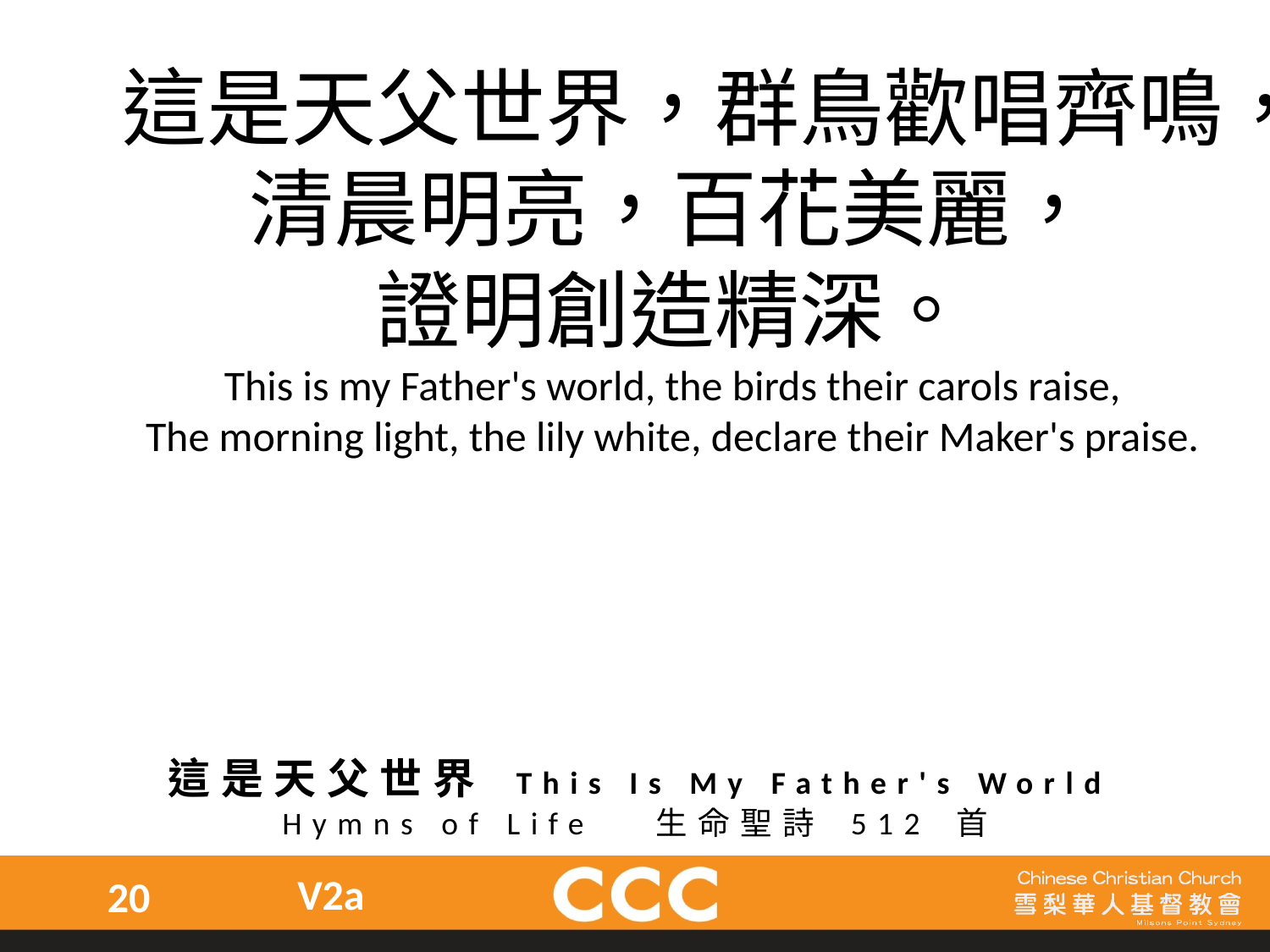

這是天父世界，群鳥歡唱齊鳴，
清晨明亮，百花美麗，
證明創造精深。
This is my Father's world, the birds their carols raise,
The morning light, the lily white, declare their Maker's praise.
這是天父世界 This Is My Father's World
Hymns of Life   生命聖詩 512 首
V2a
20